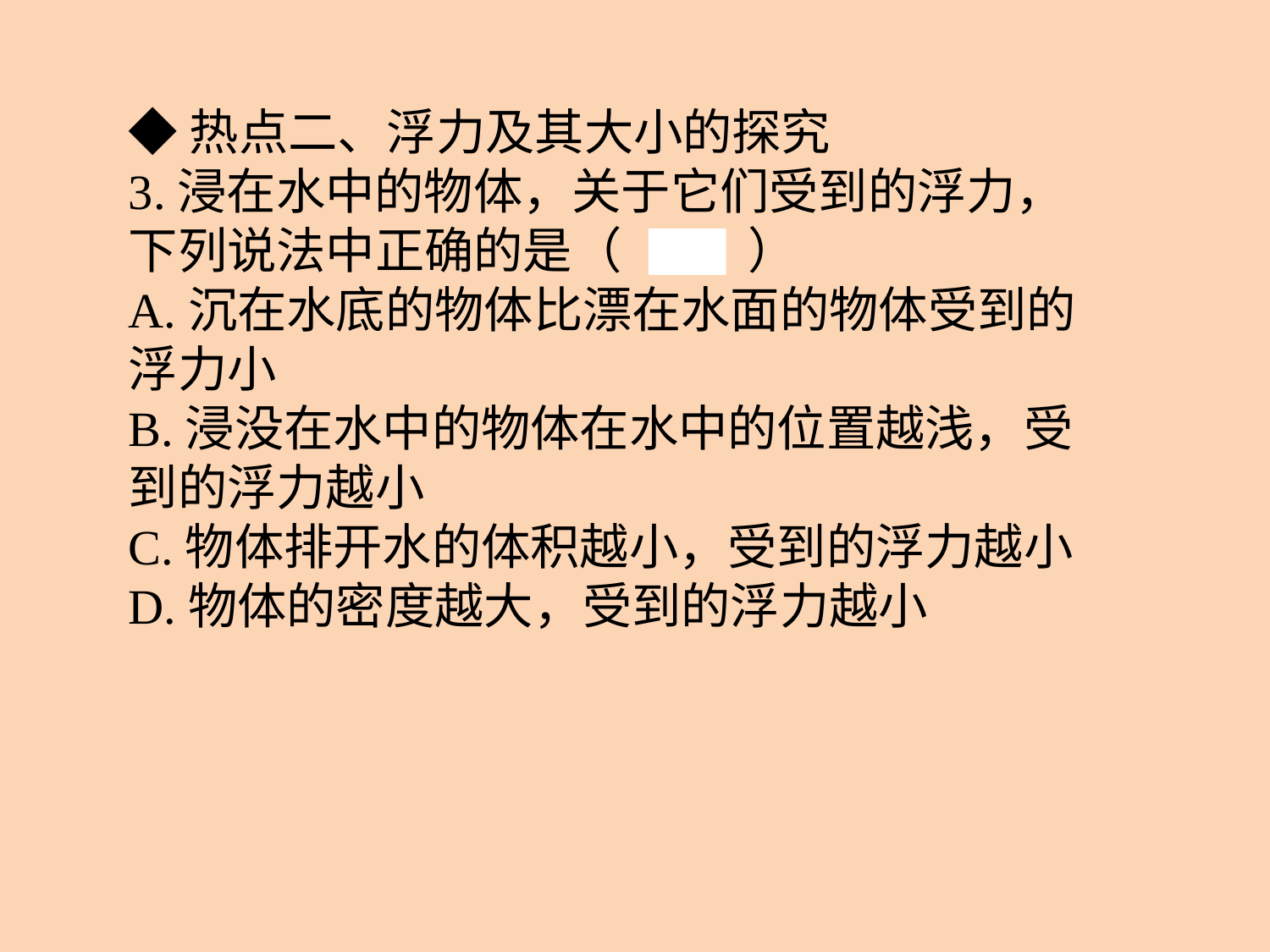

◆热点二、浮力及其大小的探究
3.浸在水中的物体，关于它们受到的浮力，下列说法中正确的是（   C   ）
A.沉在水底的物体比漂在水面的物体受到的浮力小
B.浸没在水中的物体在水中的位置越浅，受到的浮力越小
C.物体排开水的体积越小，受到的浮力越小D.物体的密度越大，受到的浮力越小